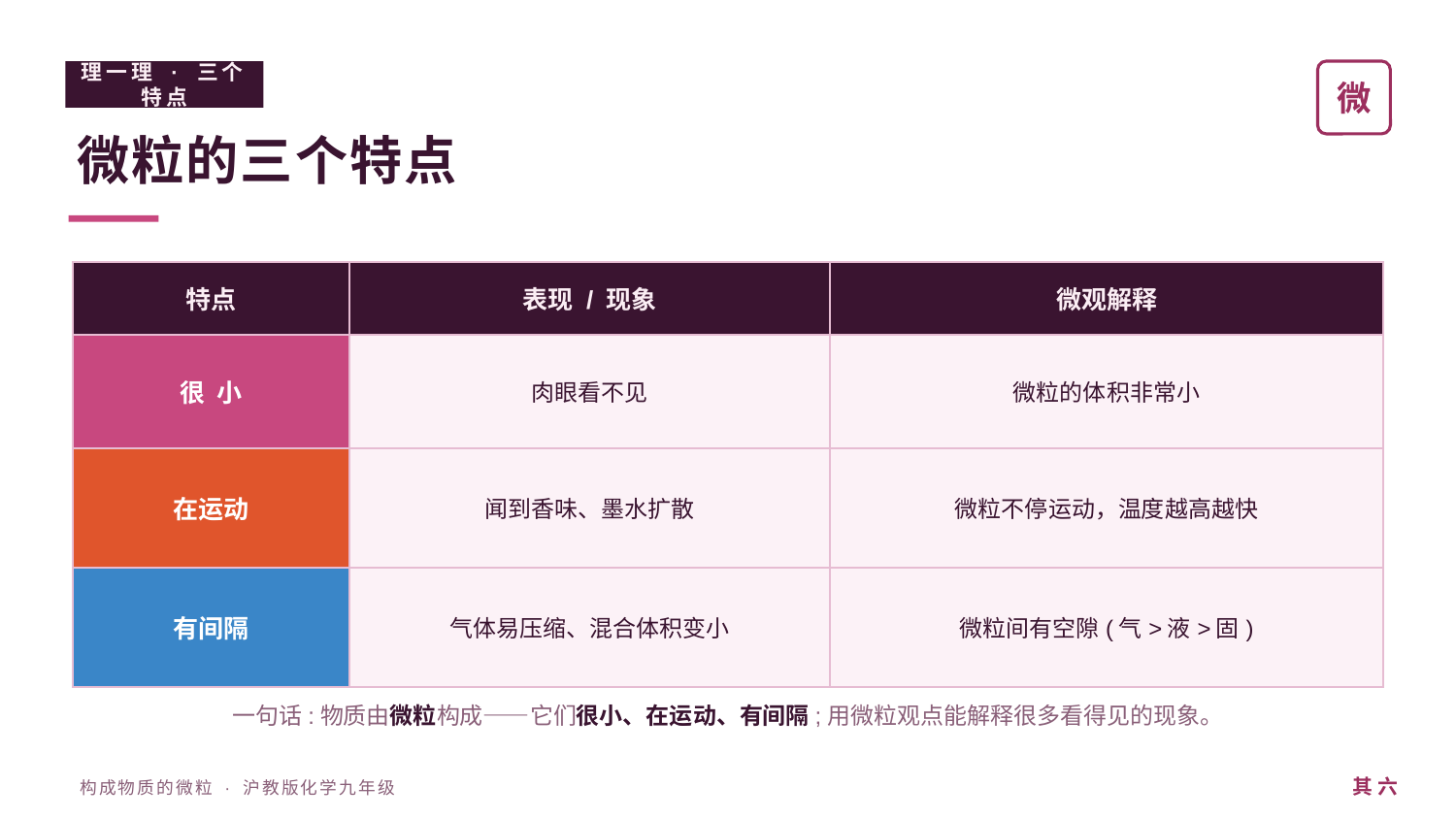

理一理 · 三个特点
微

微粒的三个特点

| 特点 | 表现 / 现象 | 微观解释 |
| --- | --- | --- |
| 很 小 | 肉眼看不见 | 微粒的体积非常小 |
| 在运动 | 闻到香味、墨水扩散 | 微粒不停运动，温度越高越快 |
| 有间隔 | 气体易压缩、混合体积变小 | 微粒间有空隙(气>液>固) |
一句话:物质由微粒构成——它们很小、在运动、有间隔;用微粒观点能解释很多看得见的现象。
其 六
构成物质的微粒 · 沪教版化学九年级